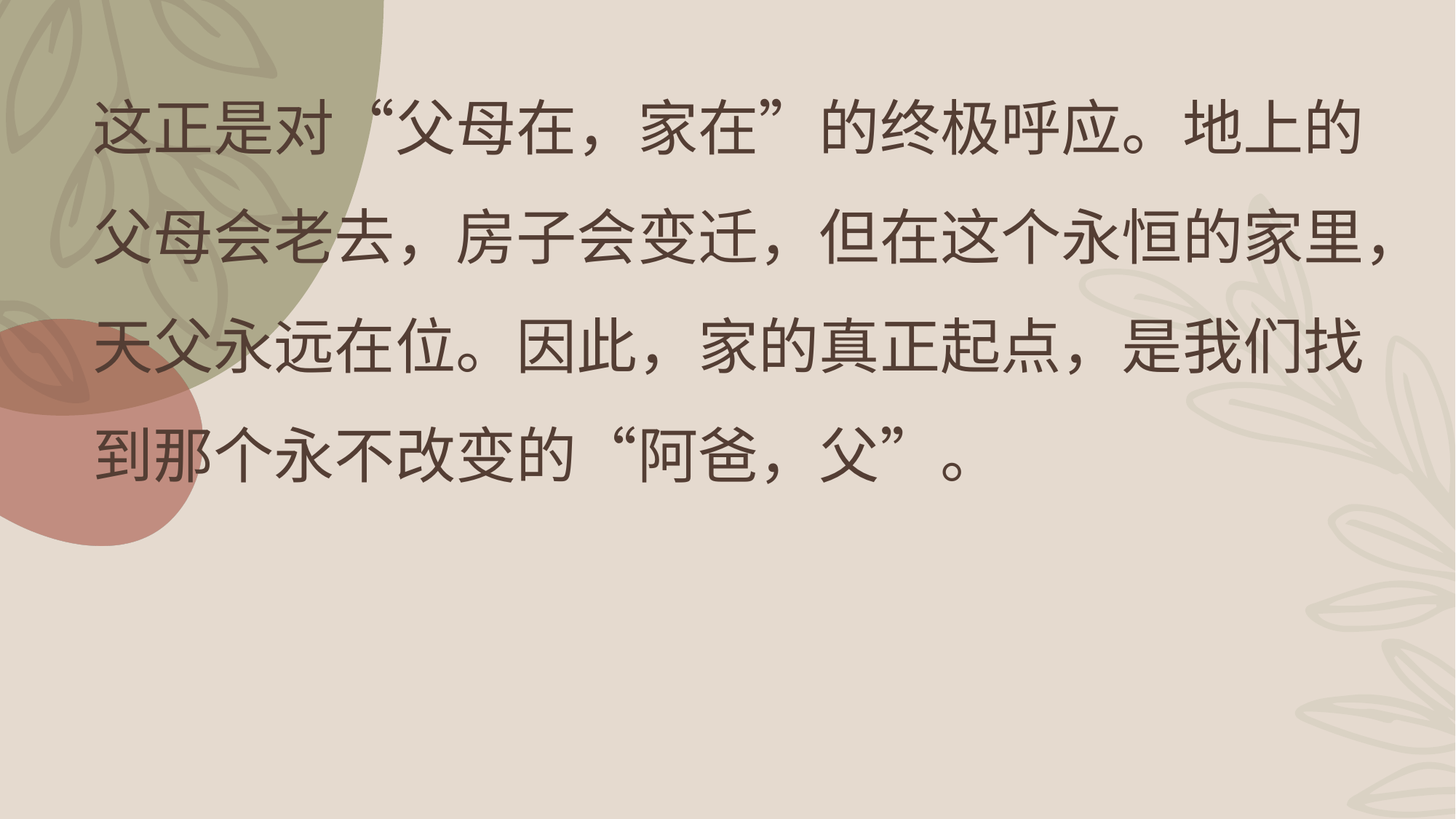

这正是对“父母在，家在”的终极呼应。地上的父母会老去，房子会变迁，但在这个永恒的家里，天父永远在位。因此，家的真正起点，是我们找到那个永不改变的“阿爸，父”。